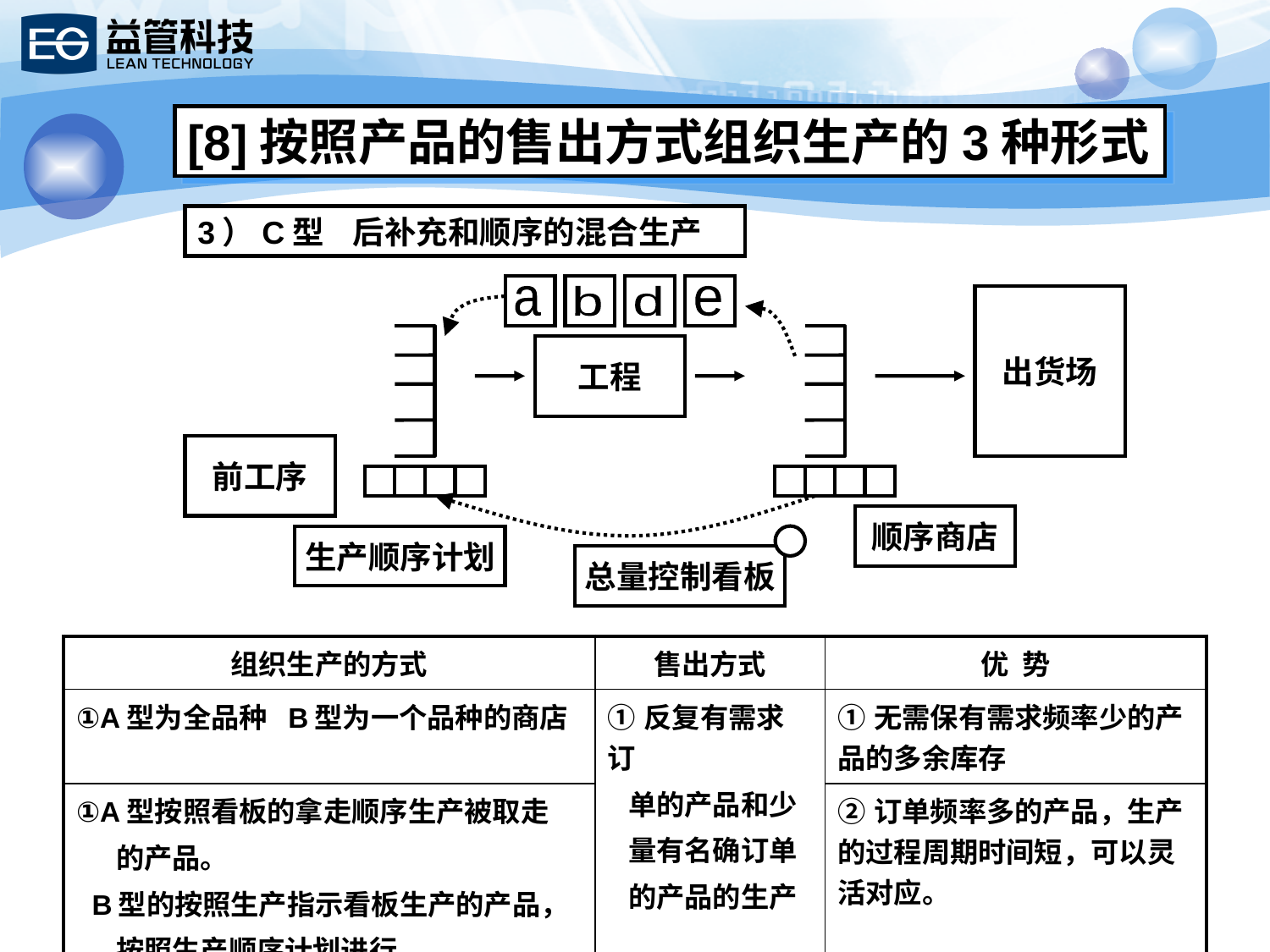

[8]按照产品的售出方式组织生产的3种形式
3）C型    后补充和顺序的混合生产

a
b
d
e
出货场

工程

前工序

顺序商店
生产顺序计划

总量控制看板
| 组织生产的方式 | 售出方式 | 优 势 |
| --- | --- | --- |
| ①A型为全品种 B型为一个品种的商店 | ①反复有需求订 单的产品和少 量有名确订单 的产品的生产 | ①无需保有需求频率少的产品的多余库存 |
| ①A型按照看板的拿走顺序生产被取走 的产品。 B型的按照生产指示看板生产的产品， 按照生产顺序计划进行 |  | ②订单频率多的产品，生产的过程周期时间短，可以灵活对应。 |